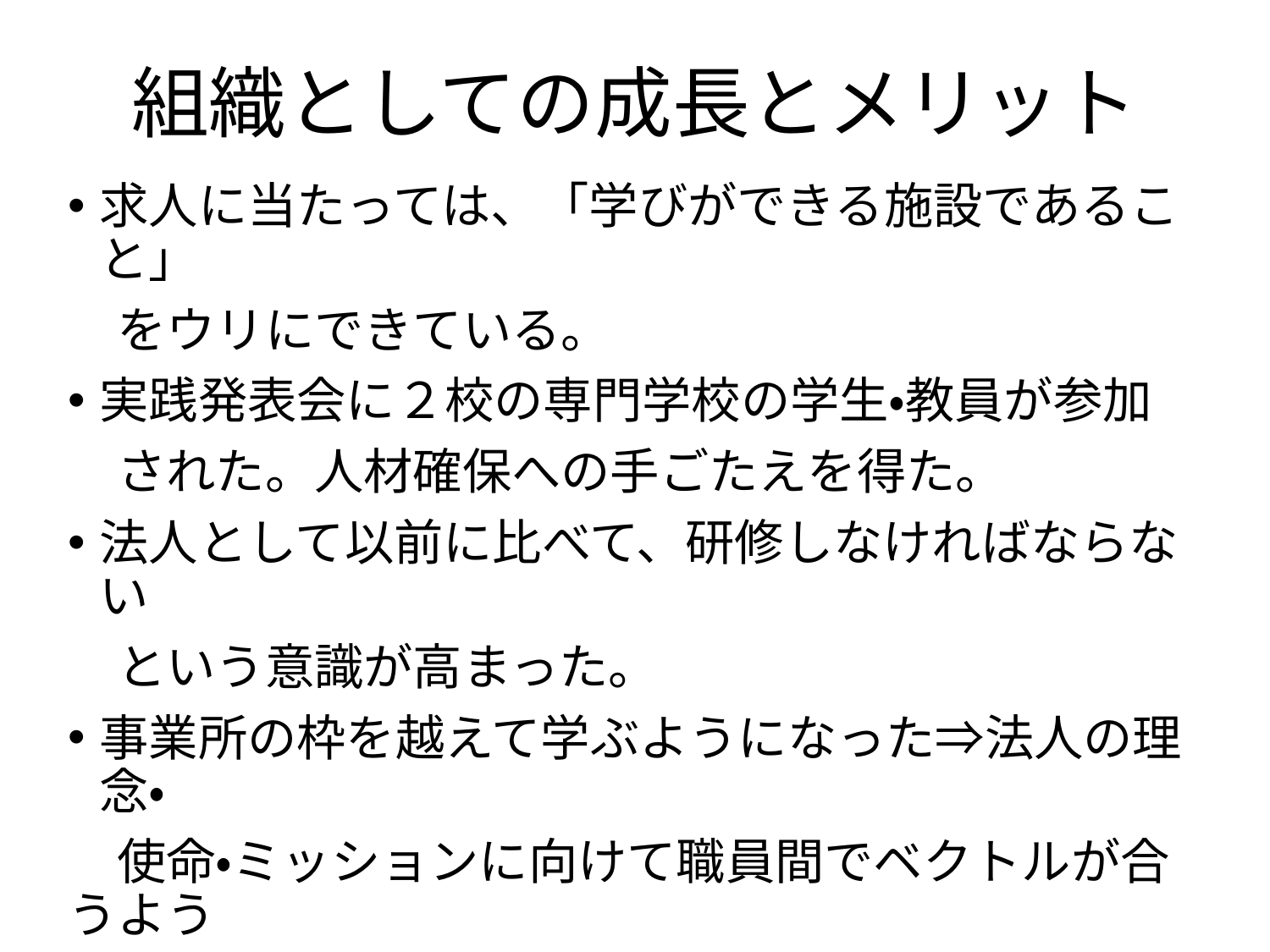

# 組織としての成長とメリット
求人に当たっては、「学びができる施設であること」
　をウリにできている。
実践発表会に２校の専門学校の学生・教員が参加
　された。人材確保への手ごたえを得た。
法人として以前に比べて、研修しなければならない
　という意識が高まった。
事業所の枠を越えて学ぶようになった⇒法人の理念・
　使命・ミッションに向けて職員間でベクトルが合うよう
　になった。